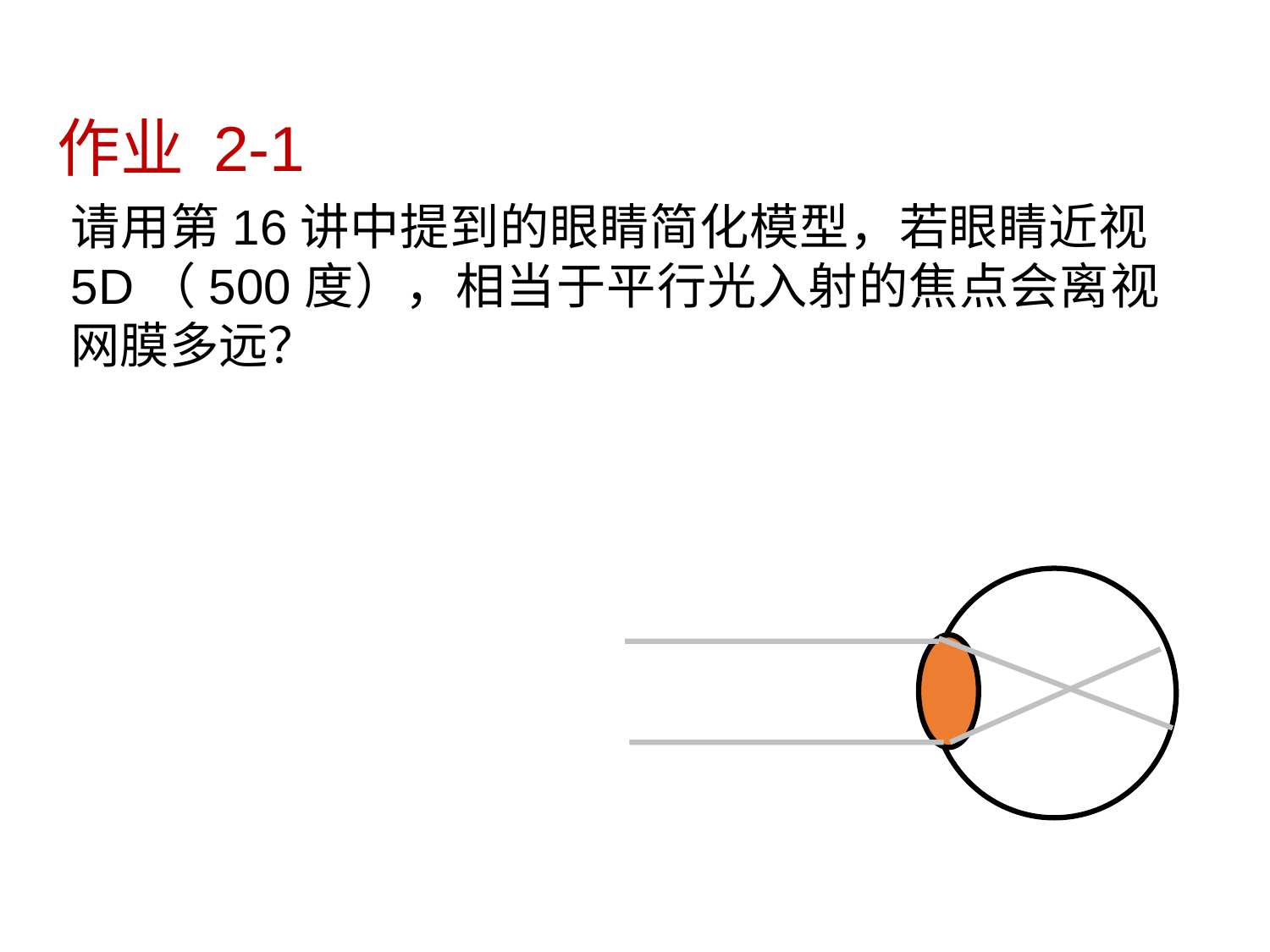

# 作业 2-1
请用第16讲中提到的眼睛简化模型，若眼睛近视5D（500度），相当于平行光入射的焦点会离视网膜多远？